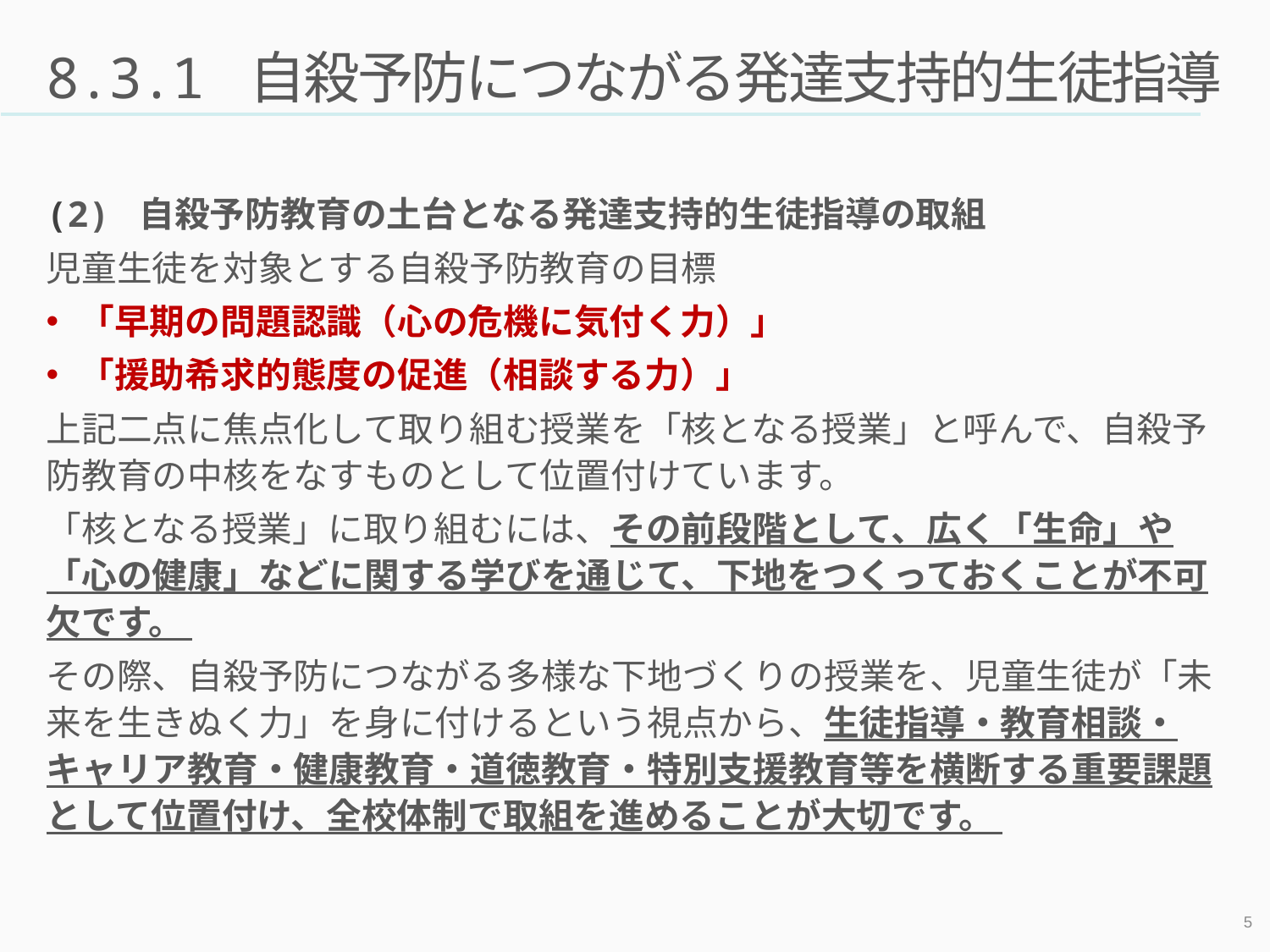

8.3.1 自殺予防につながる発達支持的生徒指導
(2) 自殺予防教育の土台となる発達支持的生徒指導の取組
児童生徒を対象とする自殺予防教育の目標
「早期の問題認識（心の危機に気付く力）」
「援助希求的態度の促進（相談する力）」
上記二点に焦点化して取り組む授業を「核となる授業」と呼んで、自殺予防教育の中核をなすものとして位置付けています。
「核となる授業」に取り組むには、その前段階として、広く「生命」や「心の健康」などに関する学びを通じて、下地をつくっておくことが不可欠です。
その際、自殺予防につながる多様な下地づくりの授業を、児童生徒が「未来を生きぬく力」を身に付けるという視点から、生徒指導・教育相談・キャリア教育・健康教育・道徳教育・特別支援教育等を横断する重要課題として位置付け、全校体制で取組を進めることが大切です。
5